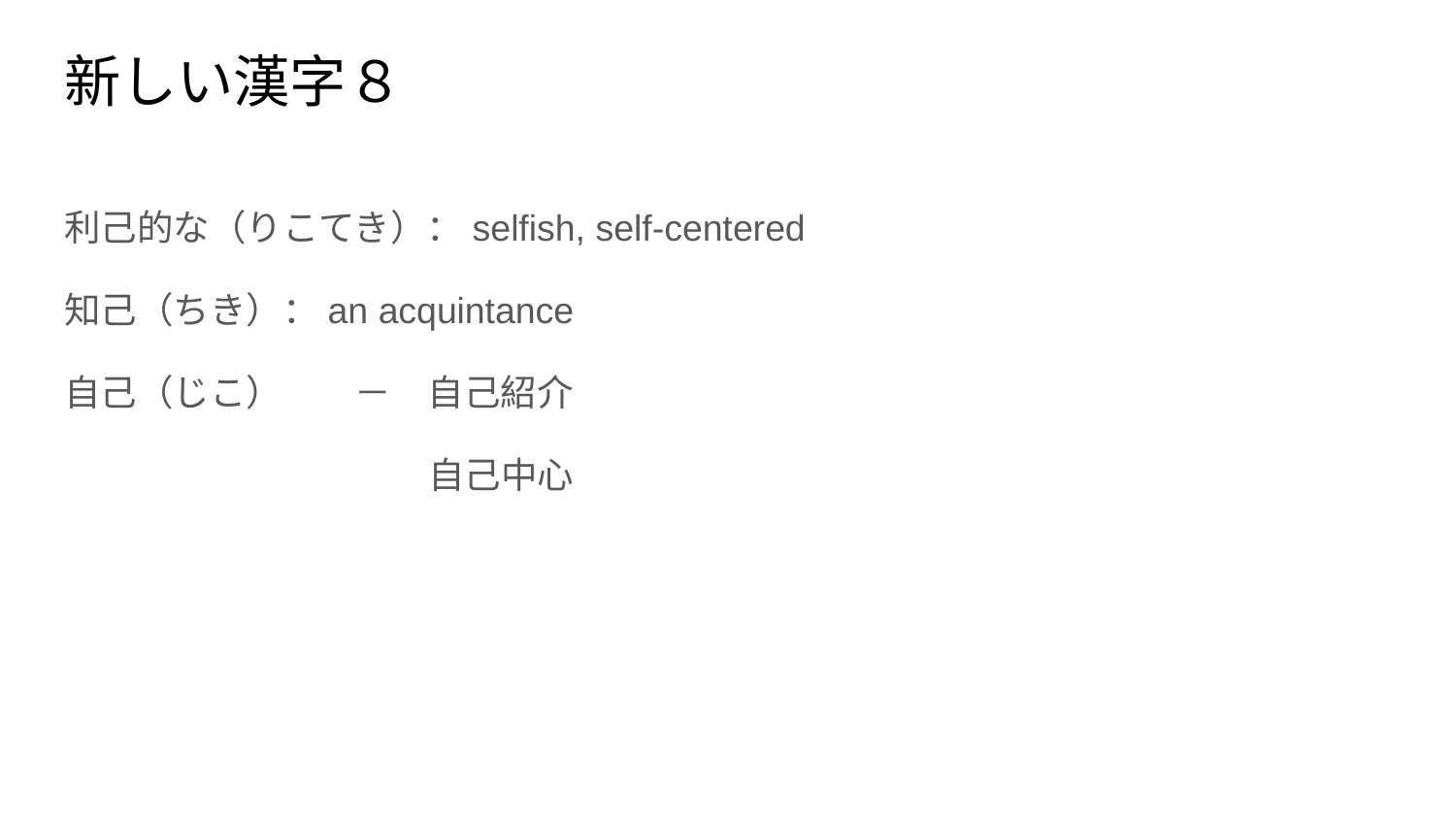

# 新しい漢字８
利己的な（りこてき）：selfish, self-centered
知己（ちき）：an acquintance
自己（じこ）　　－　自己紹介
　　　　　　　　　　自己中心